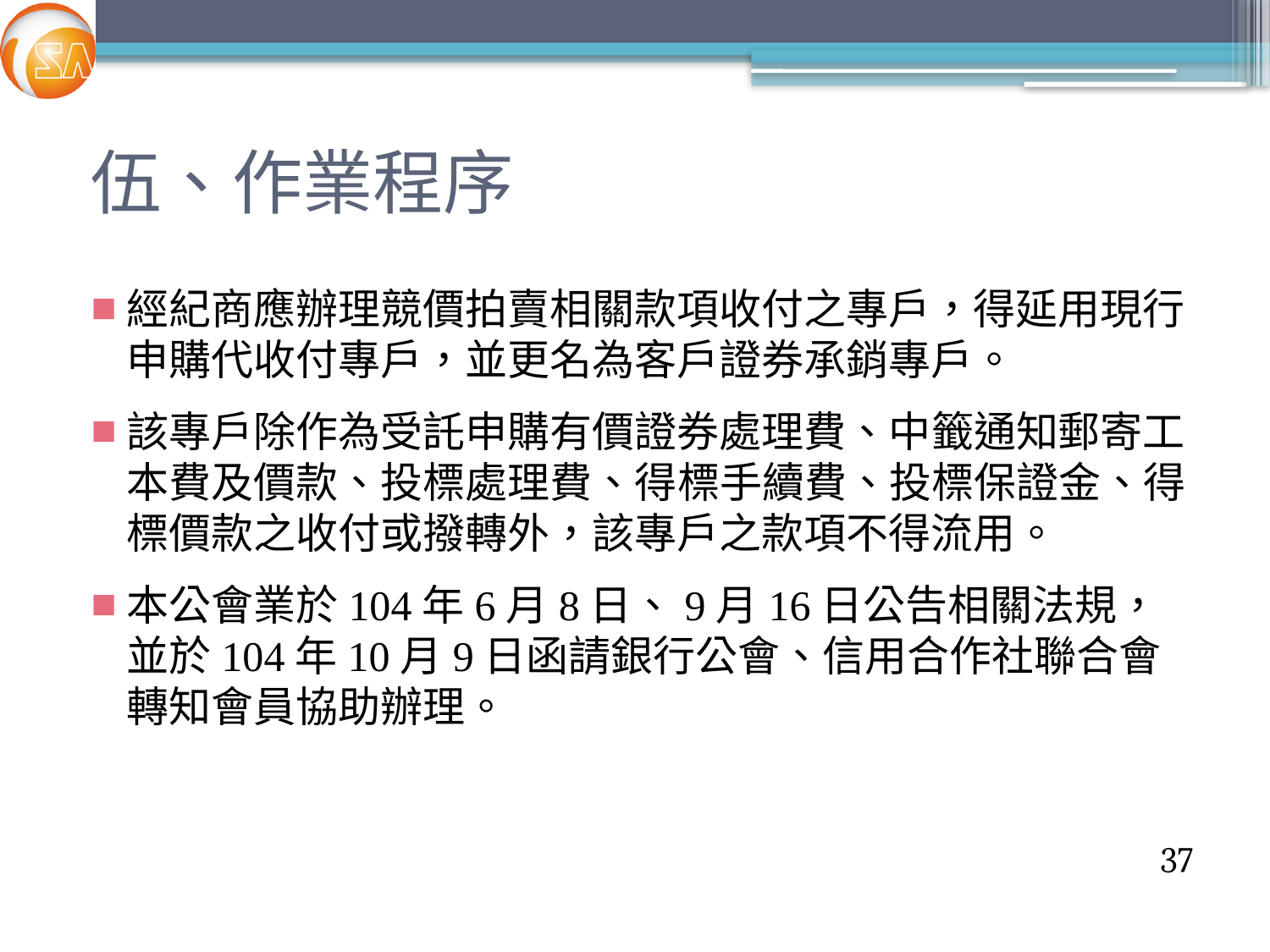

# 伍、作業程序
經紀商應辦理競價拍賣相關款項收付之專戶，得延用現行申購代收付專戶，並更名為客戶證券承銷專戶。
該專戶除作為受託申購有價證券處理費、中籤通知郵寄工本費及價款、投標處理費、得標手續費、投標保證金、得標價款之收付或撥轉外，該專戶之款項不得流用。
本公會業於104年6月8日、9月16日公告相關法規，並於104年10月9日函請銀行公會、信用合作社聯合會轉知會員協助辦理。
37